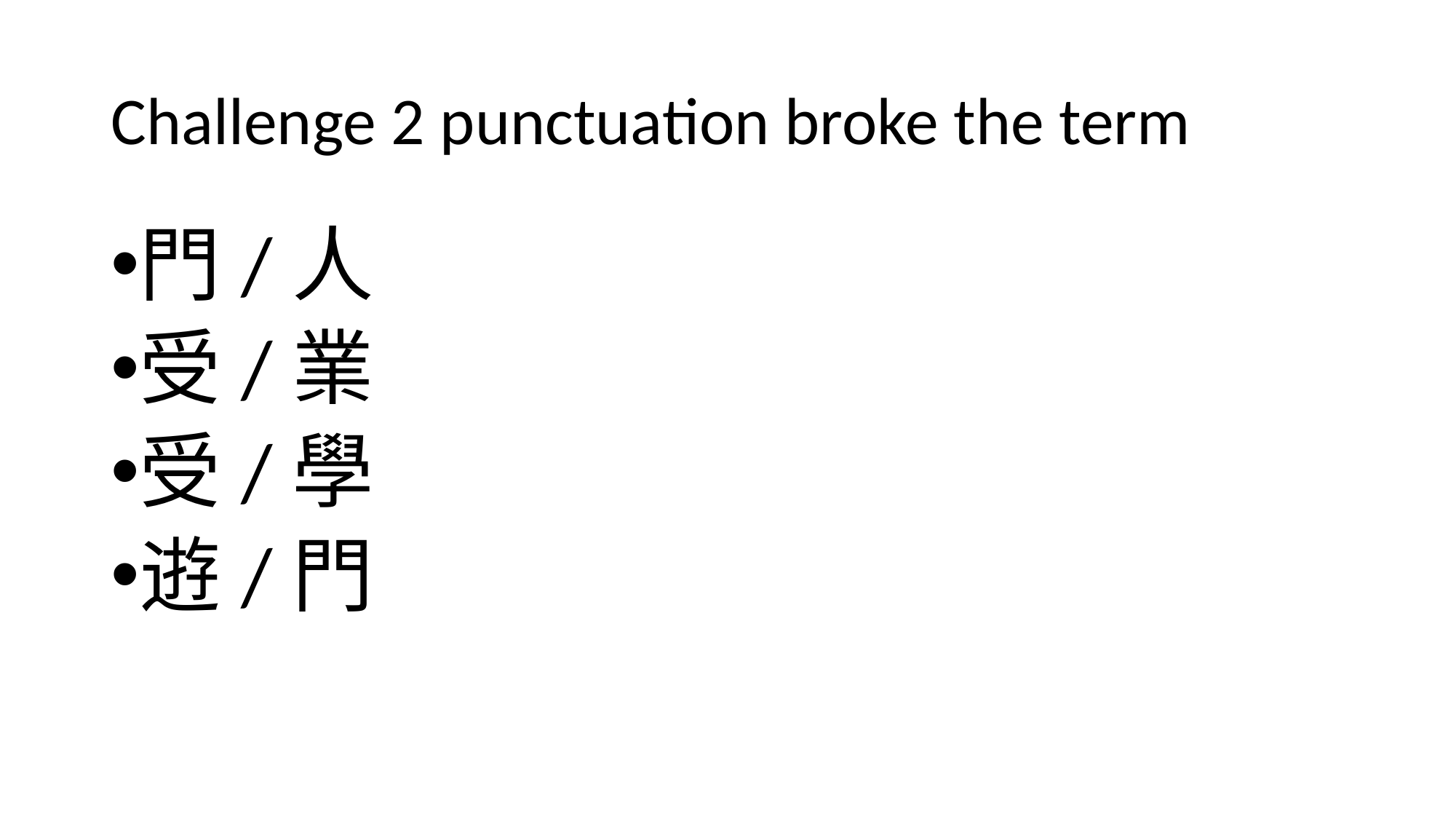

# Challenge 2 punctuation broke the term
門/人
受/業
受/學
逰/門